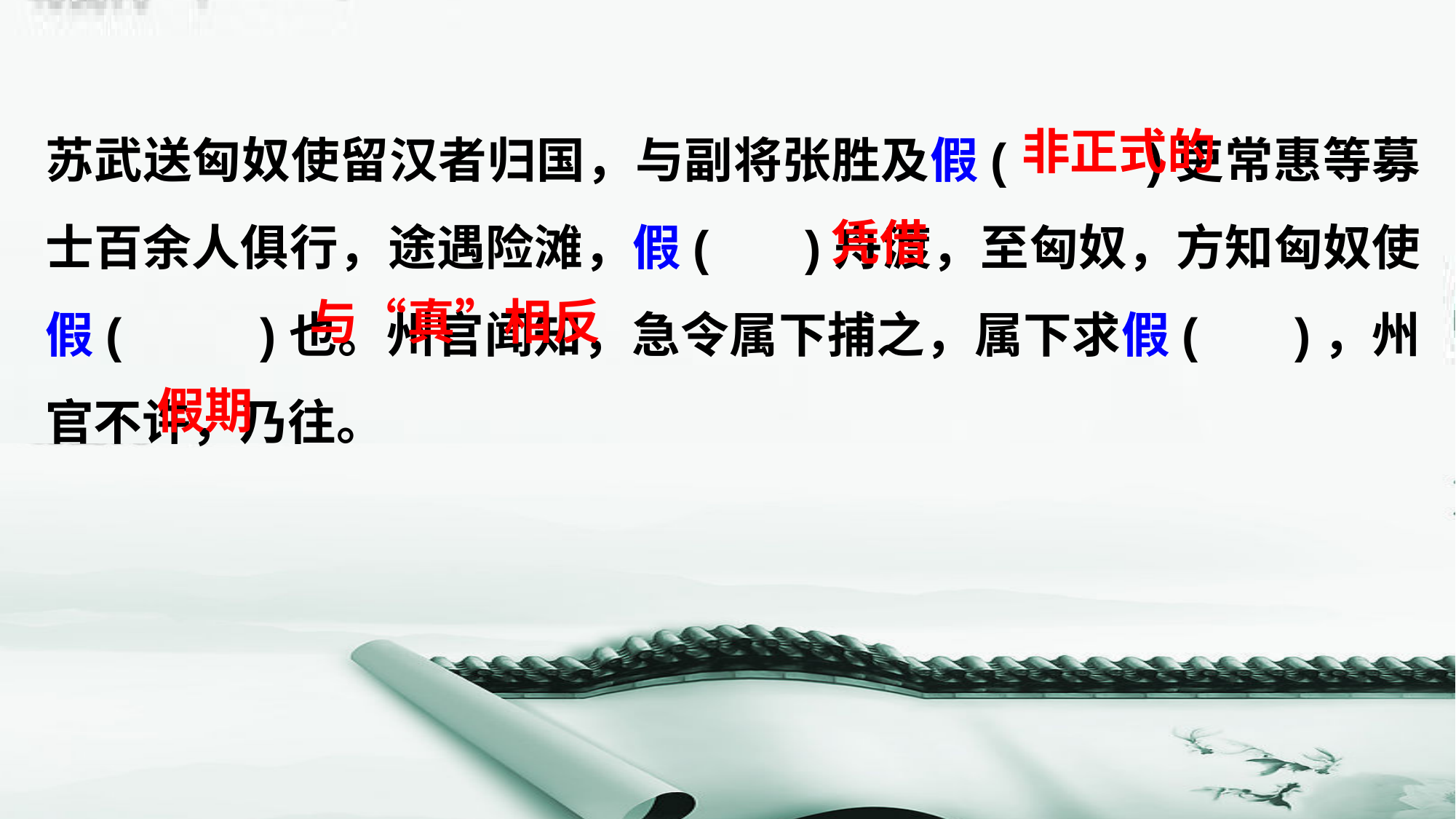

苏武送匈奴使留汉者归国，与副将张胜及假(          )吏常惠等募士百余人俱行，途遇险滩，假(       )舟渡，至匈奴，方知匈奴使假(          )也。州官闻知，急令属下捕之，属下求假(       )，州官不许，乃往。
非正式的
凭借
与“真”相反
假期